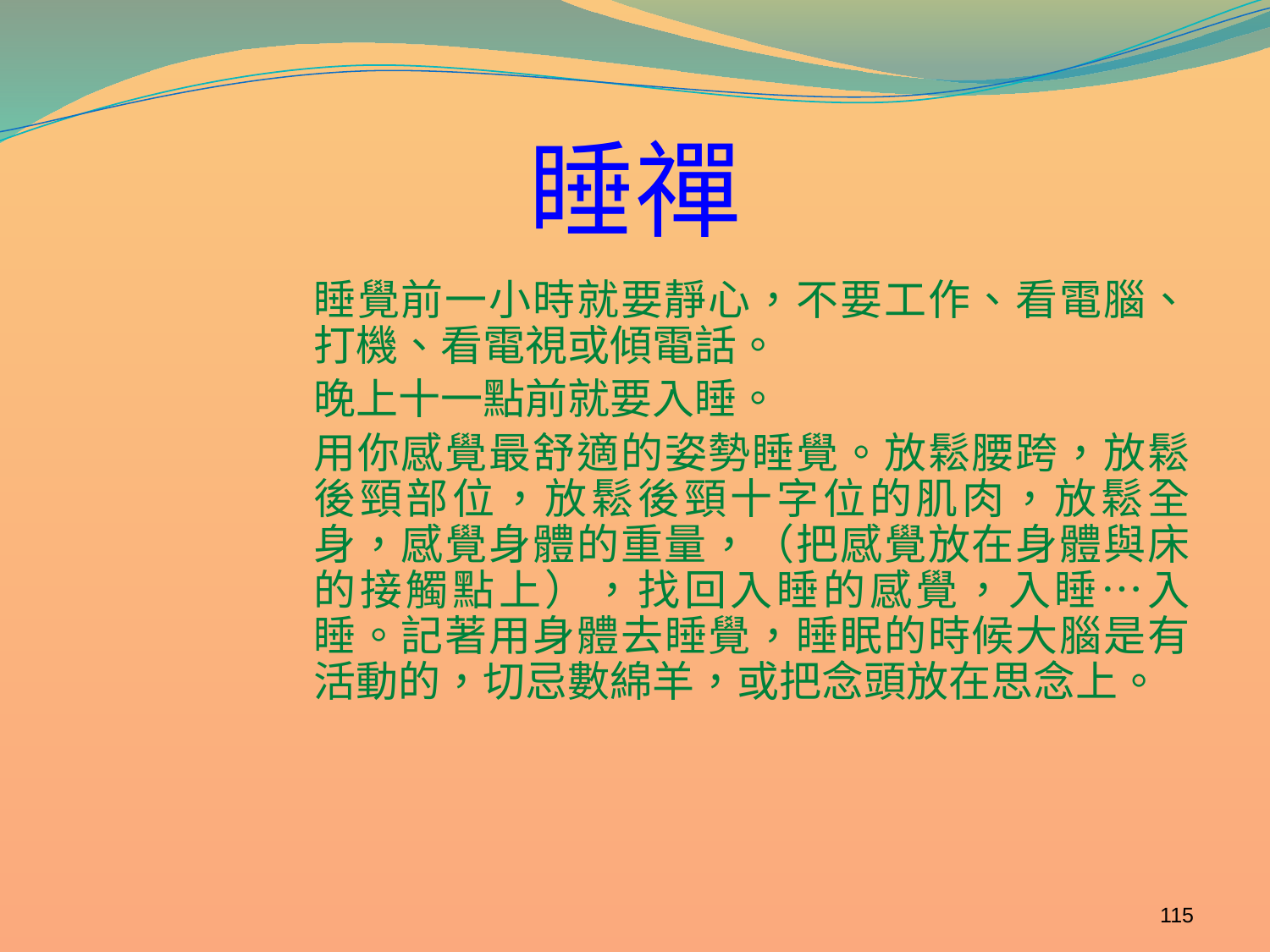

# 睡禪
睡覺前一小時就要靜心，不要工作、看電腦、打機、看電視或傾電話。
晚上十一點前就要入睡。
用你感覺最舒適的姿勢睡覺。放鬆腰跨，放鬆後頸部位，放鬆後頸十字位的肌肉，放鬆全身，感覺身體的重量，（把感覺放在身體與床的接觸點上），找回入睡的感覺，入睡…入睡。記著用身體去睡覺，睡眠的時候大腦是有活動的，切忌數綿羊，或把念頭放在思念上。
115